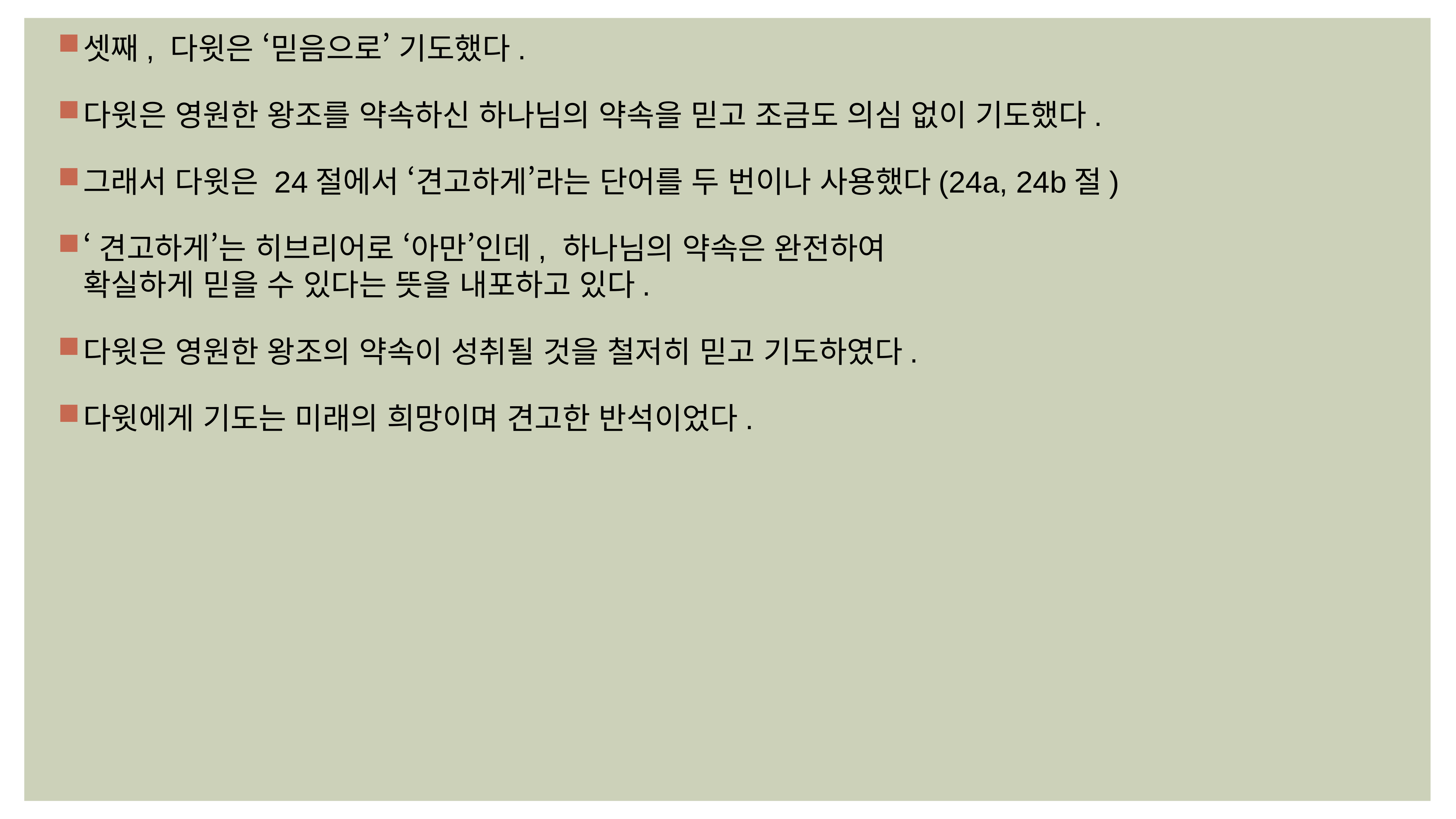

셋째, 다윗은 ‘믿음으로’ 기도했다.
다윗은 영원한 왕조를 약속하신 하나님의 약속을 믿고 조금도 의심 없이 기도했다.
그래서 다윗은 24절에서 ‘견고하게’라는 단어를 두 번이나 사용했다(24a, 24b절)
‘견고하게’는 히브리어로 ‘아만’인데, 하나님의 약속은 완전하여
확실하게 믿을 수 있다는 뜻을 내포하고 있다.
다윗은 영원한 왕조의 약속이 성취될 것을 철저히 믿고 기도하였다.
다윗에게 기도는 미래의 희망이며 견고한 반석이었다.